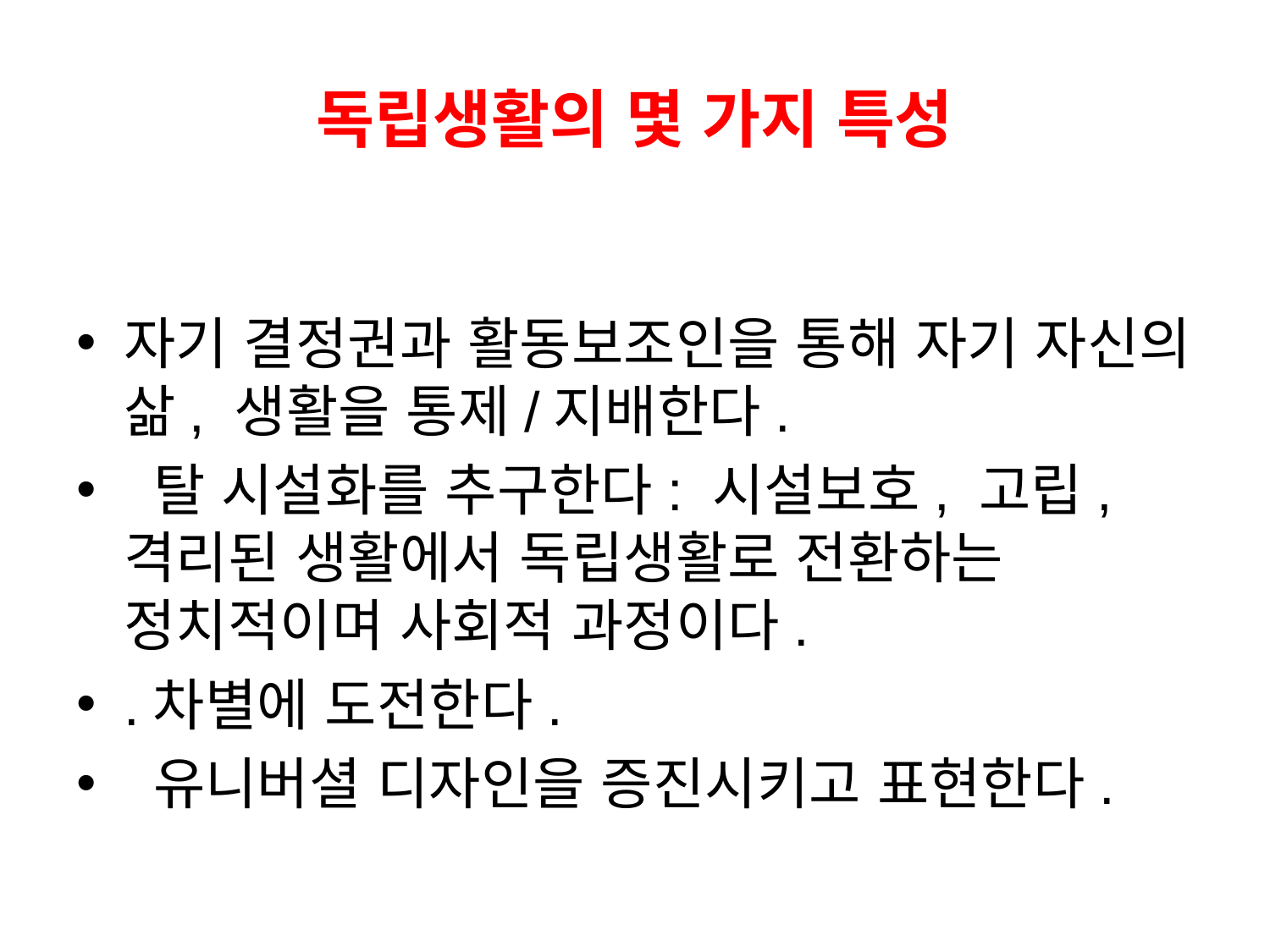

# 독립생활의 몇 가지 특성

자기 결정권과 활동보조인을 통해 자기 자신의 삶, 생활을 통제/지배한다.
 탈 시설화를 추구한다: 시설보호, 고립, 격리된 생활에서 독립생활로 전환하는 정치적이며 사회적 과정이다.
.차별에 도전한다.
 유니버셜 디자인을 증진시키고 표현한다.